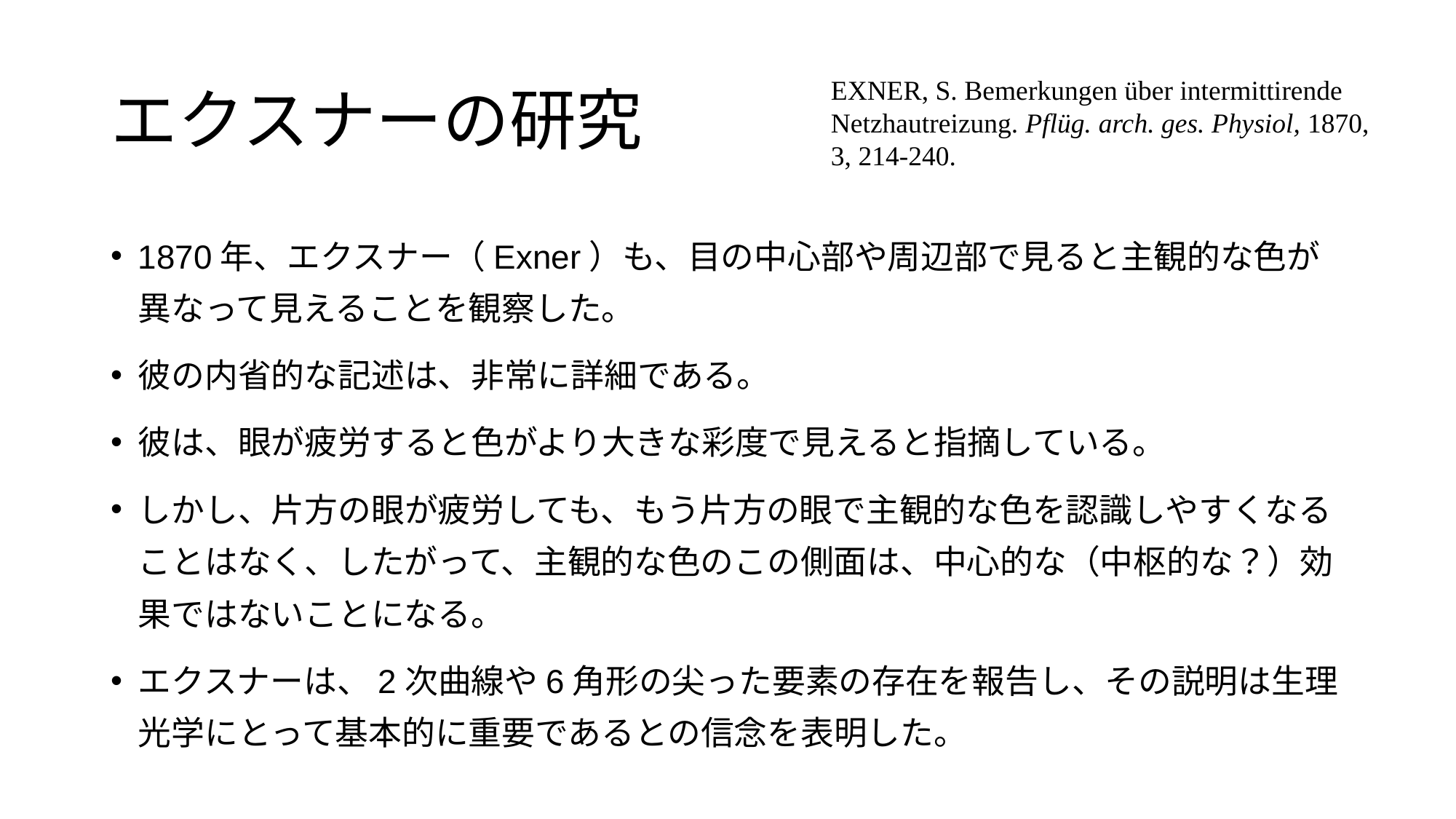

# エクスナーの研究
EXNER, S. Bemerkungen über intermittirende
Netzhautreizung. Pflüg. arch. ges. Physiol, 1870,
3, 214-240.
1870年、エクスナー（Exner）も、目の中心部や周辺部で見ると主観的な色が異なって見えることを観察した。
彼の内省的な記述は、非常に詳細である。
彼は、眼が疲労すると色がより大きな彩度で見えると指摘している。
しかし、片方の眼が疲労しても、もう片方の眼で主観的な色を認識しやすくなることはなく、したがって、主観的な色のこの側面は、中心的な（中枢的な？）効果ではないことになる。
エクスナーは、2次曲線や6角形の尖った要素の存在を報告し、その説明は生理光学にとって基本的に重要であるとの信念を表明した。